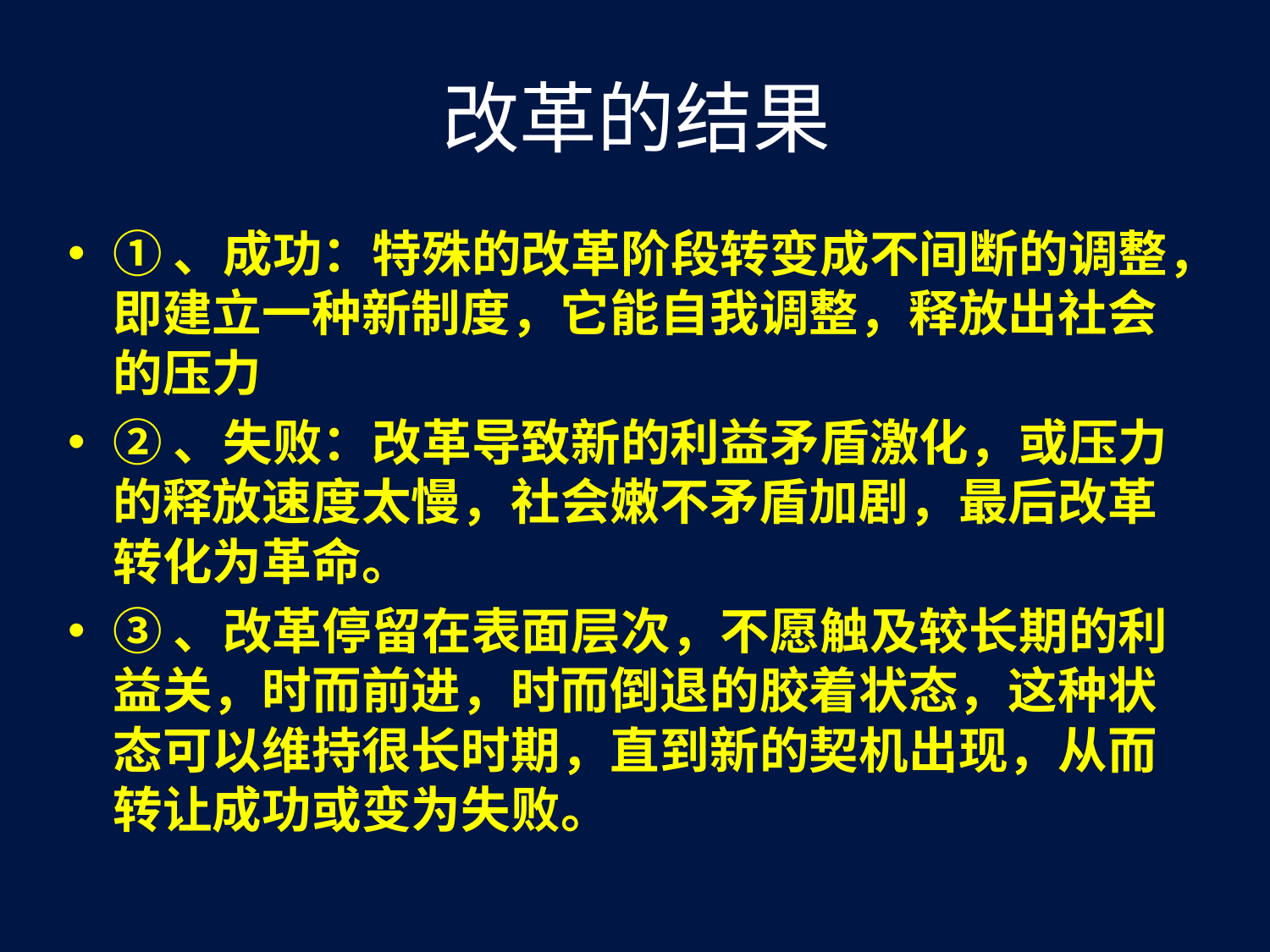

# 改革的结果
①、成功：特殊的改革阶段转变成不间断的调整，即建立一种新制度，它能自我调整，释放出社会的压力
②、失败：改革导致新的利益矛盾激化，或压力的释放速度太慢，社会嫩不矛盾加剧，最后改革转化为革命。
③、改革停留在表面层次，不愿触及较长期的利益关，时而前进，时而倒退的胶着状态，这种状态可以维持很长时期，直到新的契机出现，从而转让成功或变为失败。